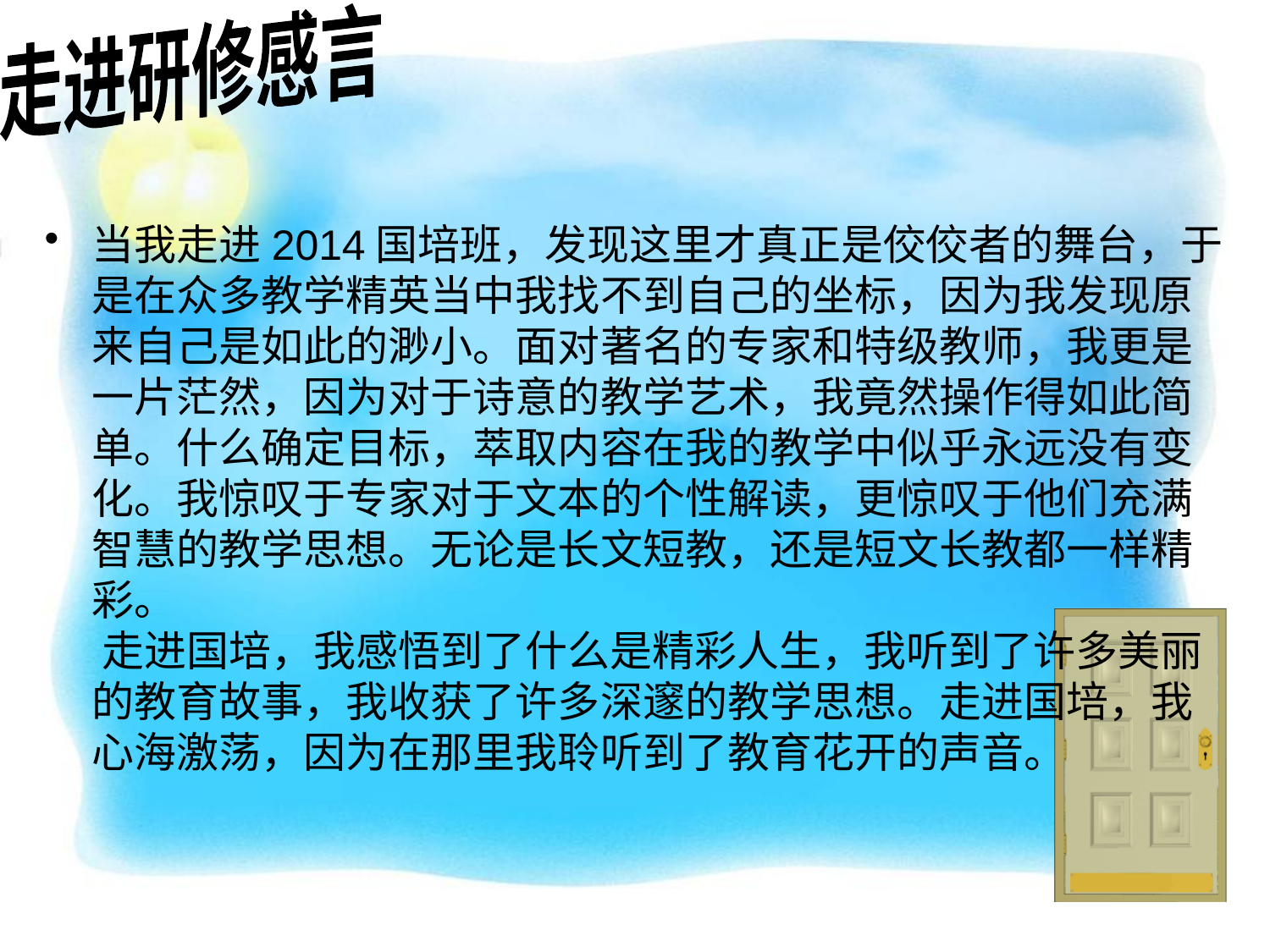

走进研修感言
当我走进2014国培班，发现这里才真正是佼佼者的舞台，于是在众多教学精英当中我找不到自己的坐标，因为我发现原来自己是如此的渺小。面对著名的专家和特级教师，我更是一片茫然，因为对于诗意的教学艺术，我竟然操作得如此简单。什么确定目标，萃取内容在我的教学中似乎永远没有变化。我惊叹于专家对于文本的个性解读，更惊叹于他们充满智慧的教学思想。无论是长文短教，还是短文长教都一样精彩。  
 走进国培，我感悟到了什么是精彩人生，我听到了许多美丽的教育故事，我收获了许多深邃的教学思想。走进国培，我心海激荡，因为在那里我聆听到了教育花开的声音。